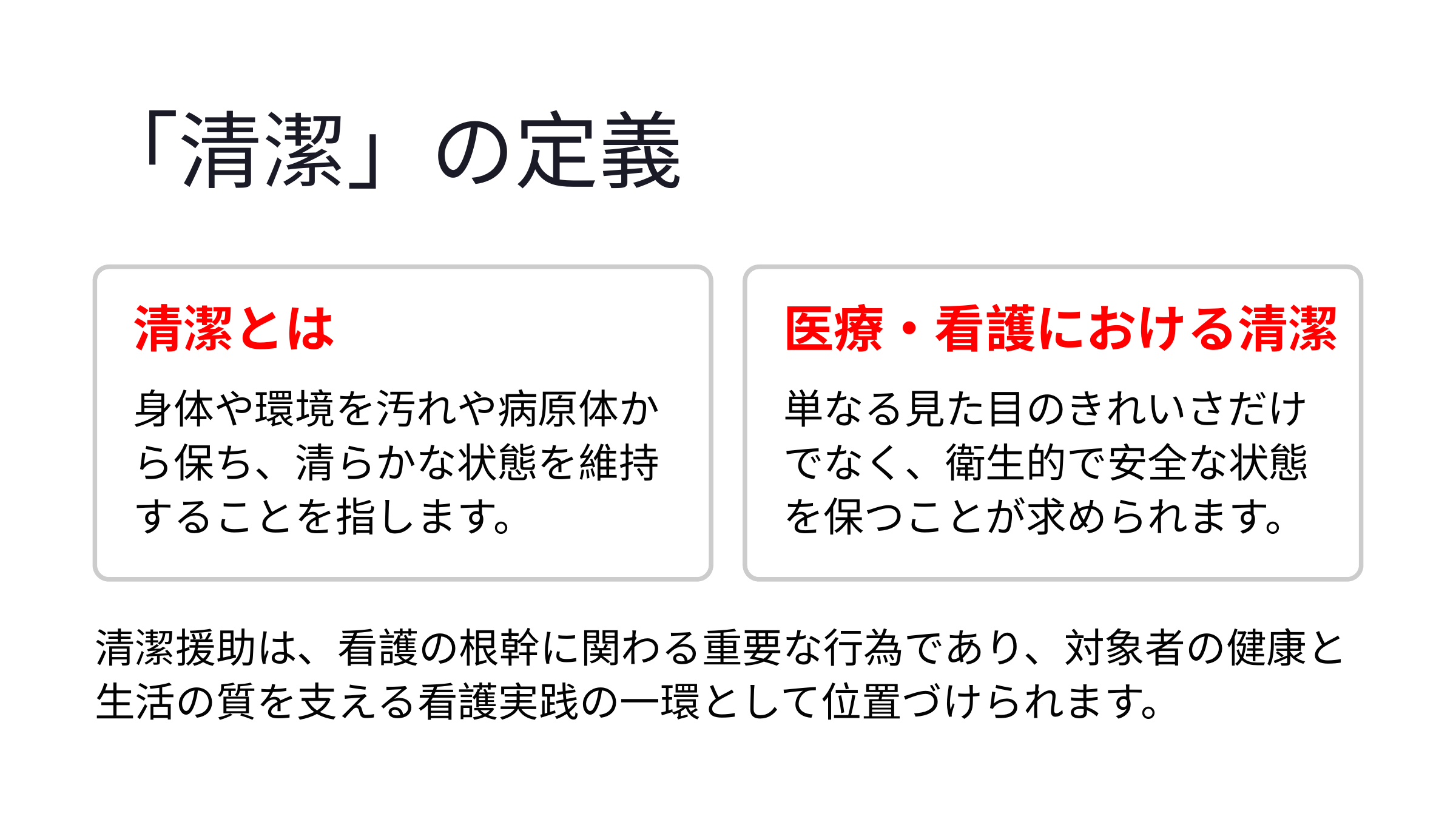

「清潔」の定義

清潔とは
医療・看護における清潔
身体や環境を汚れや病原体から保ち、清らかな状態を維持することを指します。
単なる見た目のきれいさだけでなく、衛生的で安全な状態を保つことが求められます。
清潔援助は、看護の根幹に関わる重要な行為であり、対象者の健康と生活の質を支える看護実践の一環として位置づけられます。